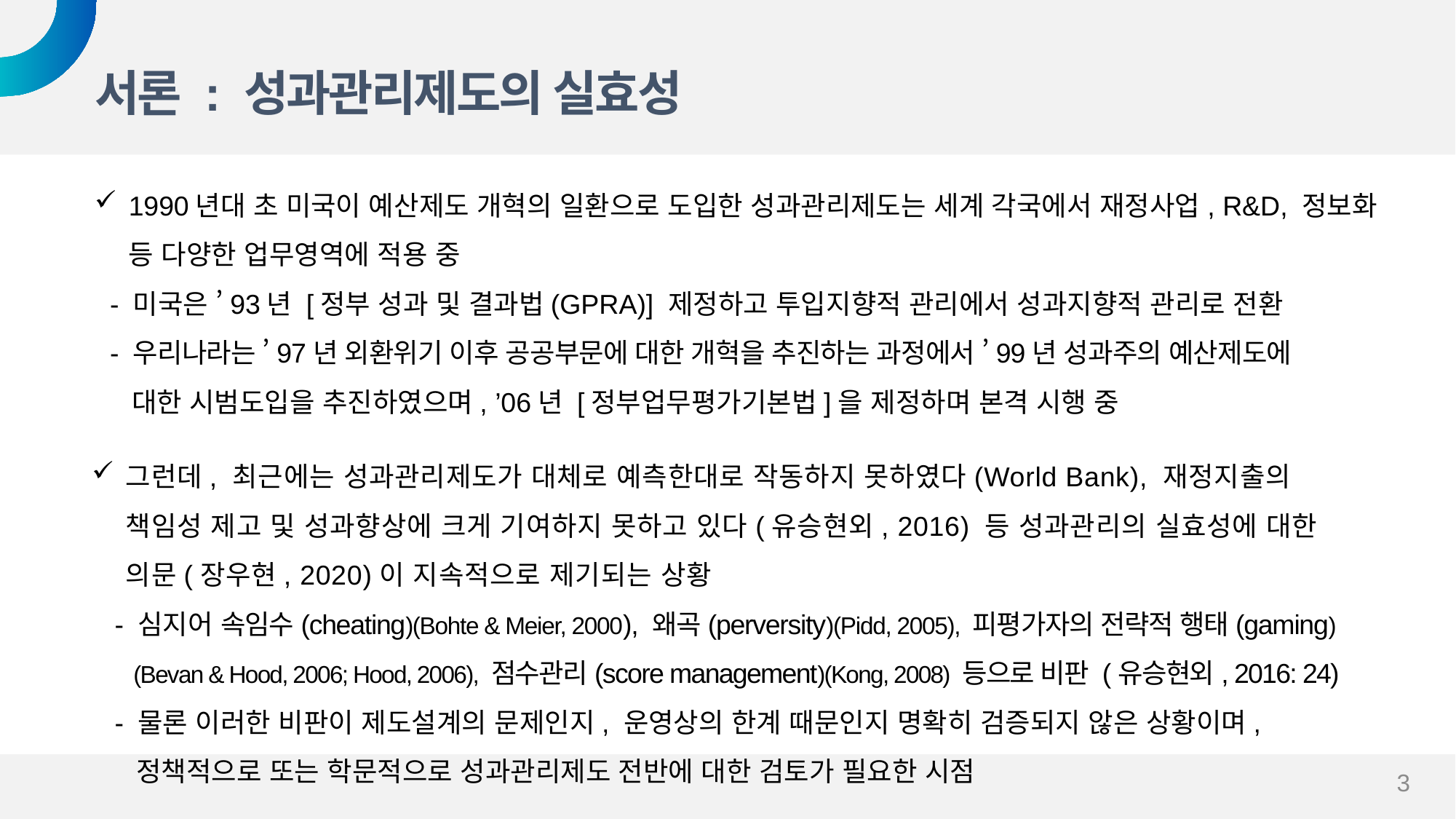

서론 : 성과관리제도의 실효성

1990년대 초 미국이 예산제도 개혁의 일환으로 도입한 성과관리제도는 세계 각국에서 재정사업, R&D, 정보화 등 다양한 업무영역에 적용 중
  - 미국은 ’93년 [정부 성과 및 결과법(GPRA)] 제정하고 투입지향적 관리에서 성과지향적 관리로 전환
  - 우리나라는 ’97년 외환위기 이후 공공부문에 대한 개혁을 추진하는 과정에서 ’99년 성과주의 예산제도에
    대한 시범도입을 추진하였으며, ’06년 [정부업무평가기본법]을 제정하며 본격 시행 중
그런데, 최근에는 성과관리제도가 대체로 예측한대로 작동하지 못하였다(World Bank), 재정지출의 책임성 제고 및 성과향상에 크게 기여하지 못하고 있다(유승현외, 2016) 등 성과관리의 실효성에 대한 의문(장우현, 2020)이 지속적으로 제기되는 상황
   - 심지어 속임수(cheating)(Bohte & Meier, 2000), 왜곡(perversity)(Pidd, 2005), 피평가자의 전략적 행태(gaming)
       (Bevan & Hood, 2006; Hood, 2006), 점수관리(score management)(Kong, 2008) 등으로 비판 (유승현외, 2016: 24)
   - 물론 이러한 비판이 제도설계의 문제인지, 운영상의 한계 때문인지 명확히 검증되지 않은 상황이며,
     정책적으로 또는 학문적으로 성과관리제도 전반에 대한 검토가 필요한 시점